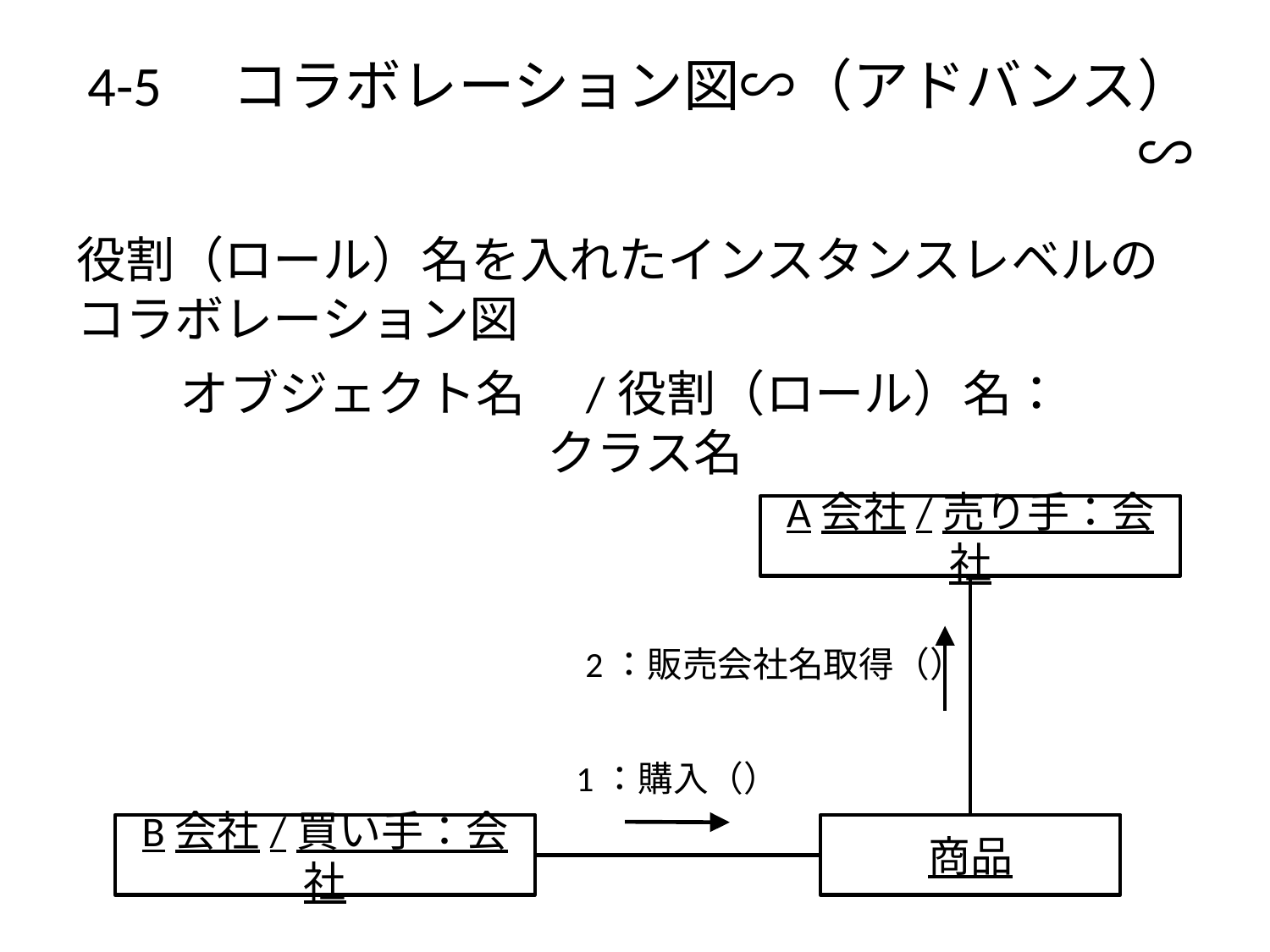

# 4-5　コラボレーション図∽（アドバンス）∽
役割（ロール）名を入れたインスタンスレベルのコラボレーション図

オブジェクト名　/役割（ロール）名：　クラス名
A会社/売り手：会社
2：販売会社名取得（）
1：購入（）
B会社/買い手：会社
商品